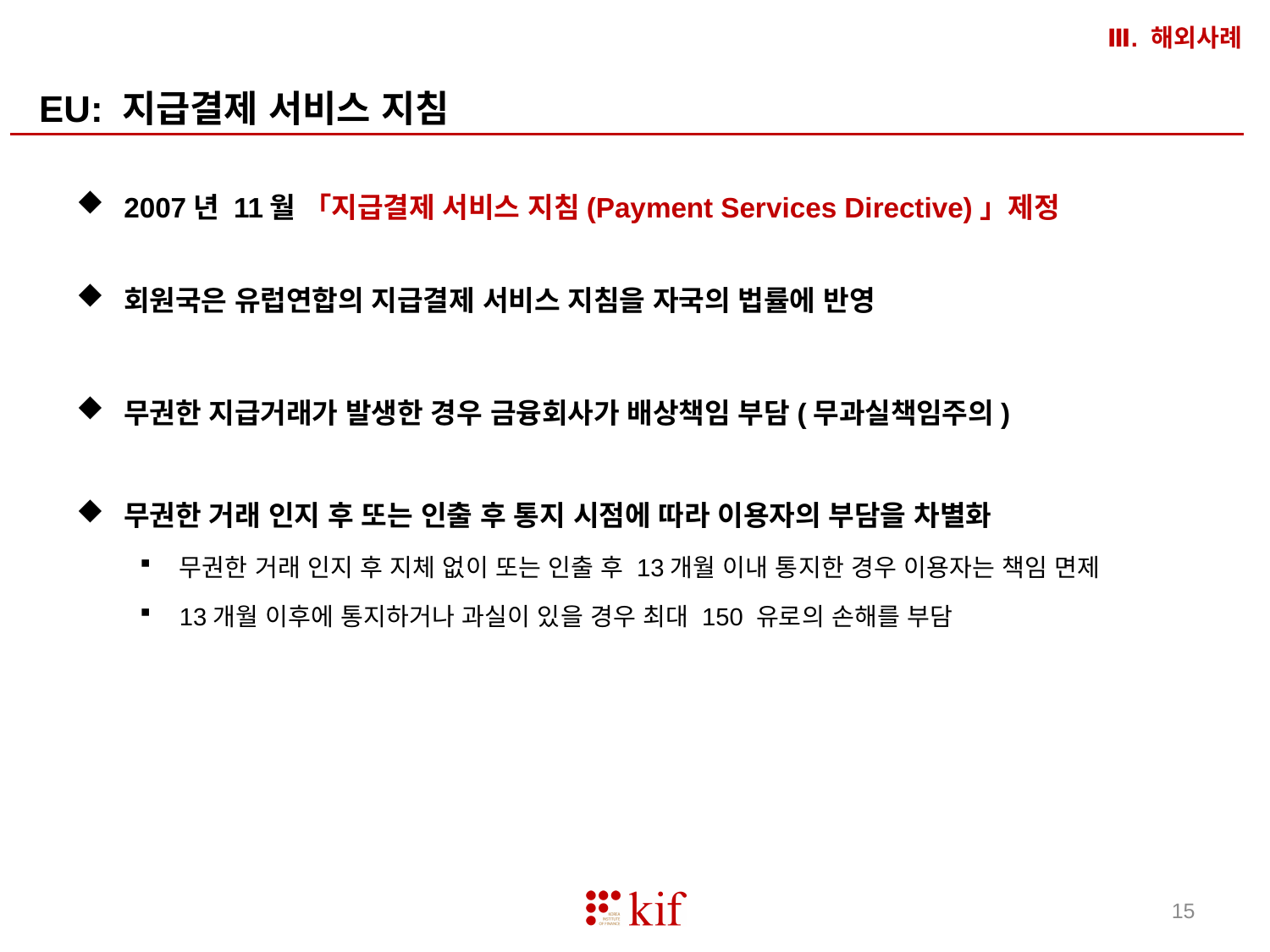

Ⅲ. 해외사례
EU: 지급결제 서비스 지침
2007년 11월 「지급결제 서비스 지침(Payment Services Directive)」제정

회원국은 유럽연합의 지급결제 서비스 지침을 자국의 법률에 반영

무권한 지급거래가 발생한 경우 금융회사가 배상책임 부담(무과실책임주의)

무권한 거래 인지 후 또는 인출 후 통지 시점에 따라 이용자의 부담을 차별화
무권한 거래 인지 후 지체 없이 또는 인출 후 13개월 이내 통지한 경우 이용자는 책임 면제
13개월 이후에 통지하거나 과실이 있을 경우 최대 150 유로의 손해를 부담

15